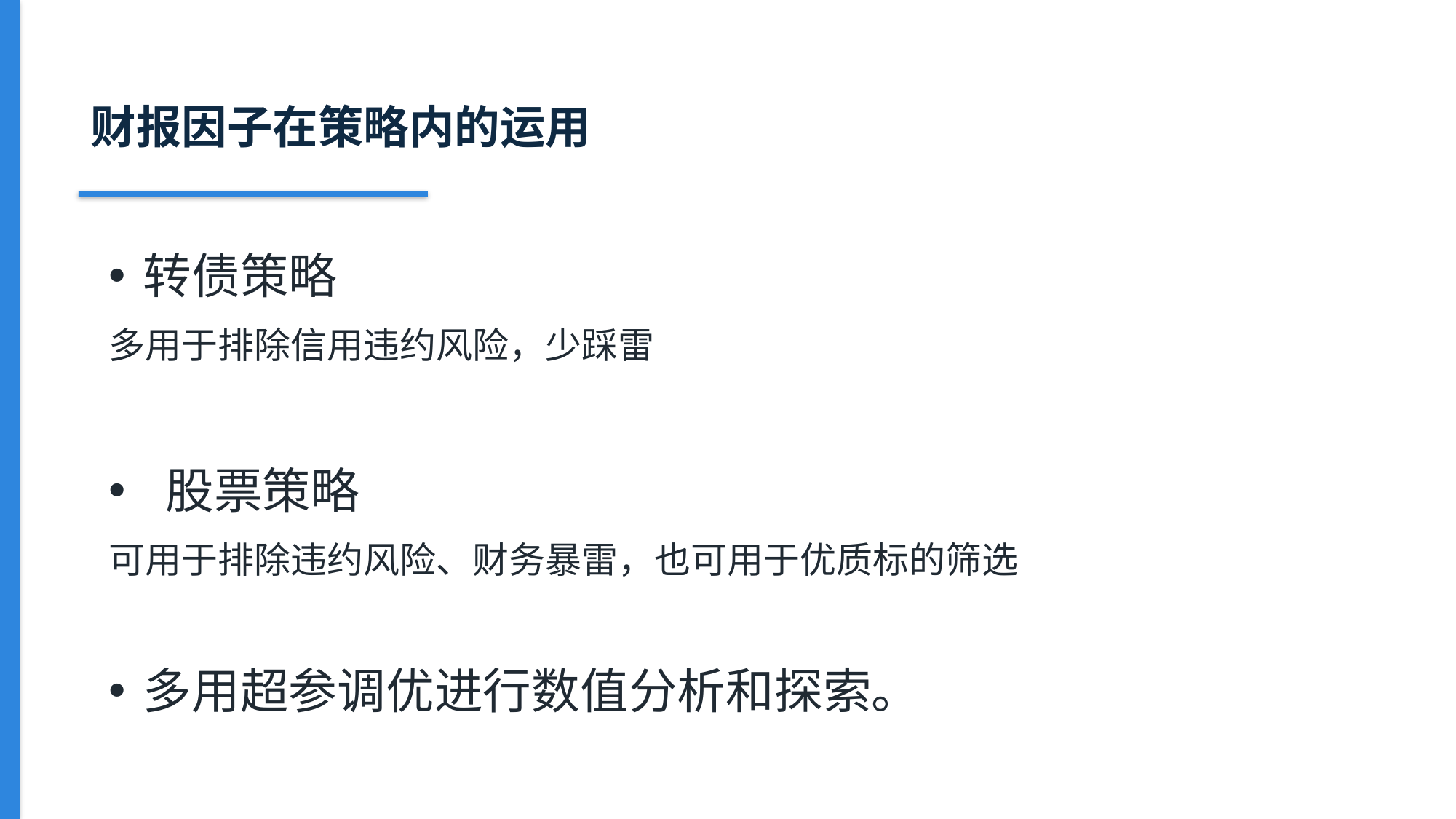

财报因子在策略内的运用

转债策略
多用于排除信用违约风险，少踩雷

 股票策略
可用于排除违约风险、财务暴雷，也可用于优质标的筛选

多用超参调优进行数值分析和探索。